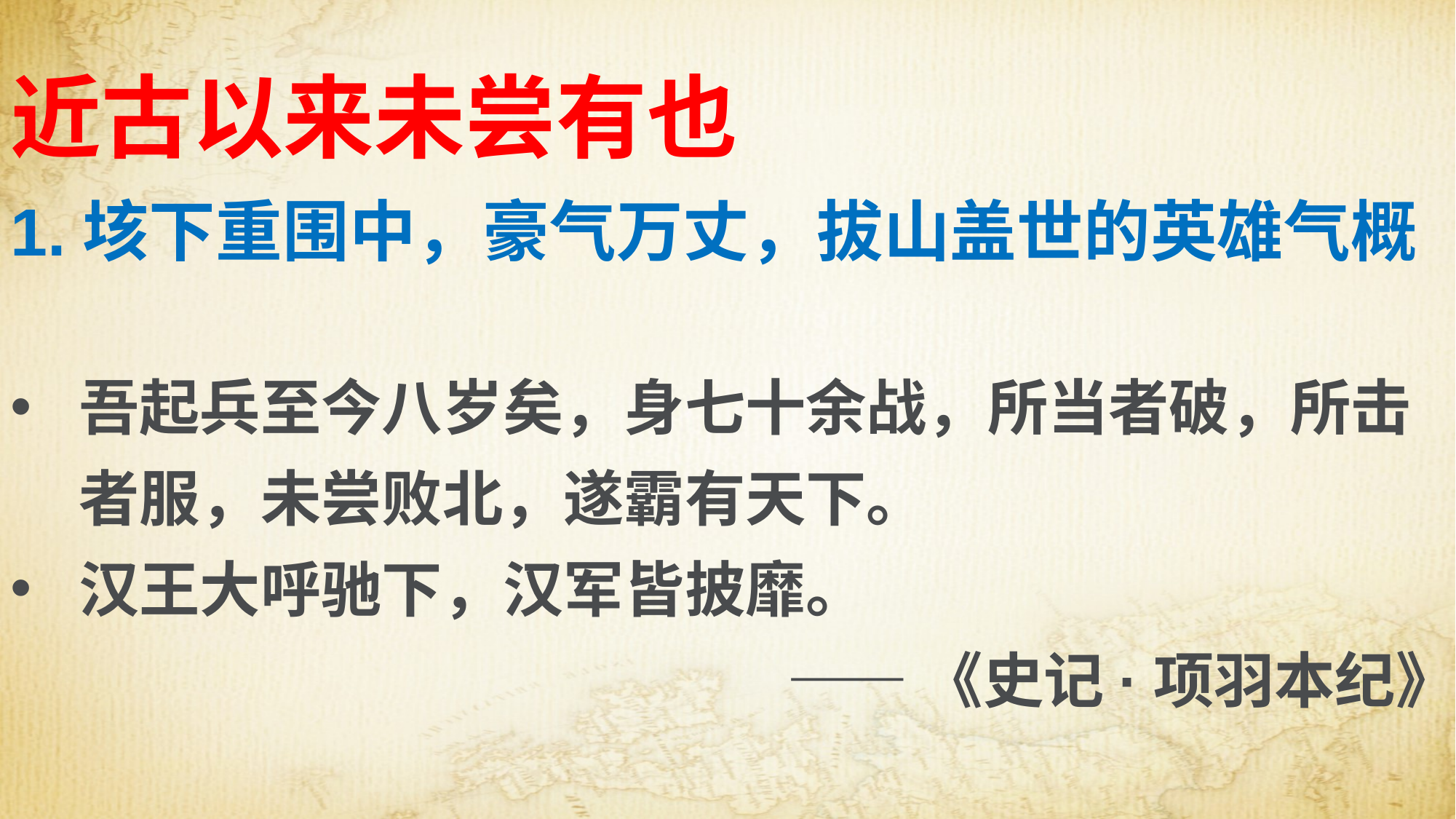

近古以来未尝有也
1.垓下重围中，豪气万丈，拔山盖世的英雄气概

吾起兵至今八岁矣，身七十余战，所当者破，所击者服，未尝败北，遂霸有天下。
汉王大呼驰下，汉军皆披靡。
——《史记·项羽本纪》